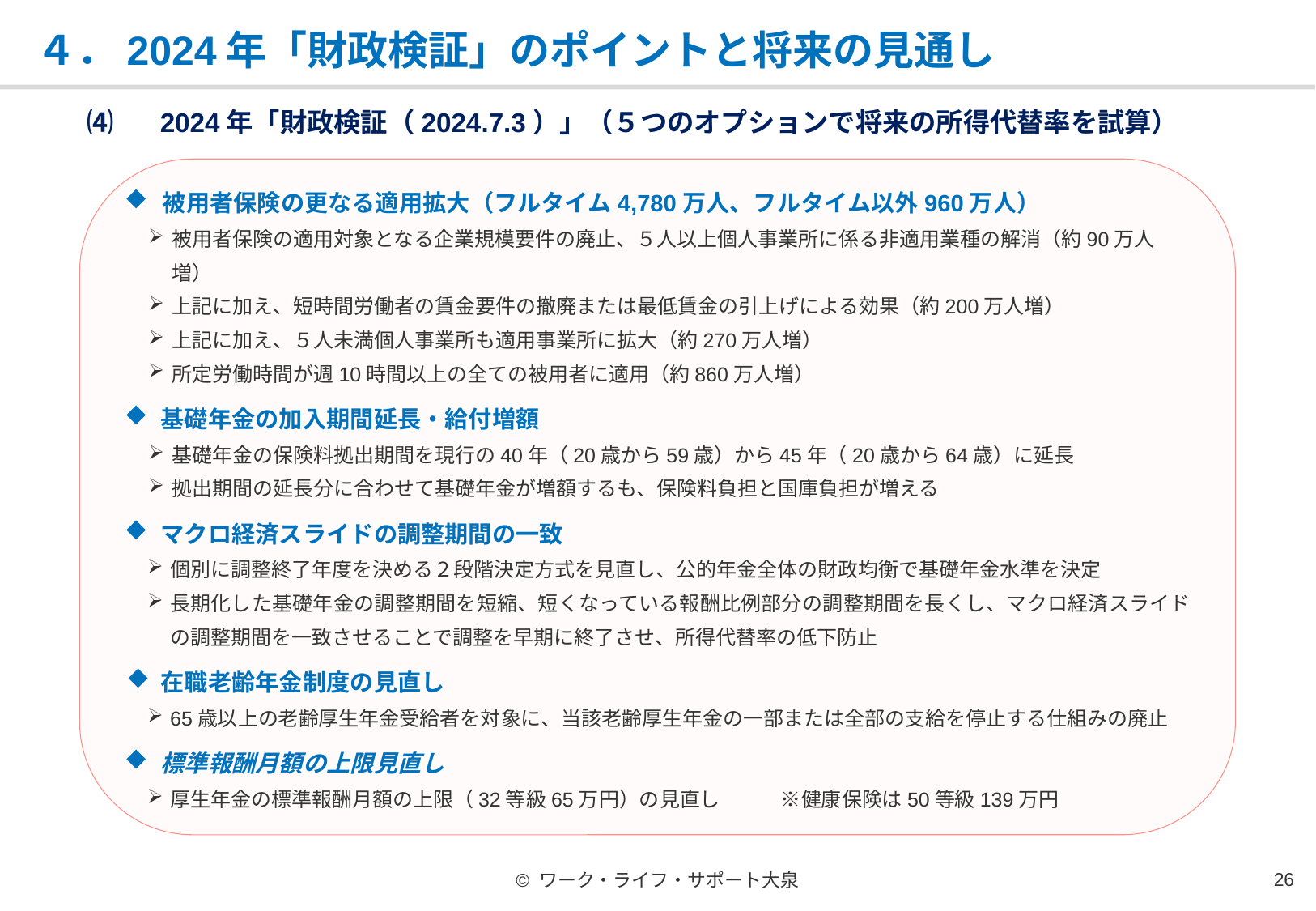

# ４．2024年「財政検証」のポイントと将来の見通し
⑷　 2024年「財政検証（2024.7.3）」（５つのオプションで将来の所得代替率を試算）
被用者保険の更なる適用拡大（フルタイム4,780万人、フルタイム以外960万人）
被用者保険の適用対象となる企業規模要件の廃止、５人以上個人事業所に係る非適用業種の解消（約90万人増）
上記に加え、短時間労働者の賃金要件の撤廃または最低賃金の引上げによる効果（約200万人増）
上記に加え、５人未満個人事業所も適用事業所に拡大（約270万人増）
所定労働時間が週10時間以上の全ての被用者に適用（約860万人増）

基礎年金の加入期間延長・給付増額
基礎年金の保険料拠出期間を現行の40年（20歳から59歳）から45年（20歳から64歳）に延長
拠出期間の延長分に合わせて基礎年金が増額するも、保険料負担と国庫負担が増える

マクロ経済スライドの調整期間の一致
個別に調整終了年度を決める２段階決定方式を見直し、公的年金全体の財政均衡で基礎年金水準を決定
長期化した基礎年金の調整期間を短縮、短くなっている報酬比例部分の調整期間を長くし、マクロ経済スライドの調整期間を一致させることで調整を早期に終了させ、所得代替率の低下防止

在職老齢年金制度の見直し
65歳以上の老齢厚生年金受給者を対象に、当該老齢厚生年金の一部または全部の支給を停止する仕組みの廃止

標準報酬月額の上限見直し
厚生年金の標準報酬月額の上限（32等級65万円）の見直し　　　※健康保険は50等級139万円
© ワーク・ライフ・サポート大泉
26